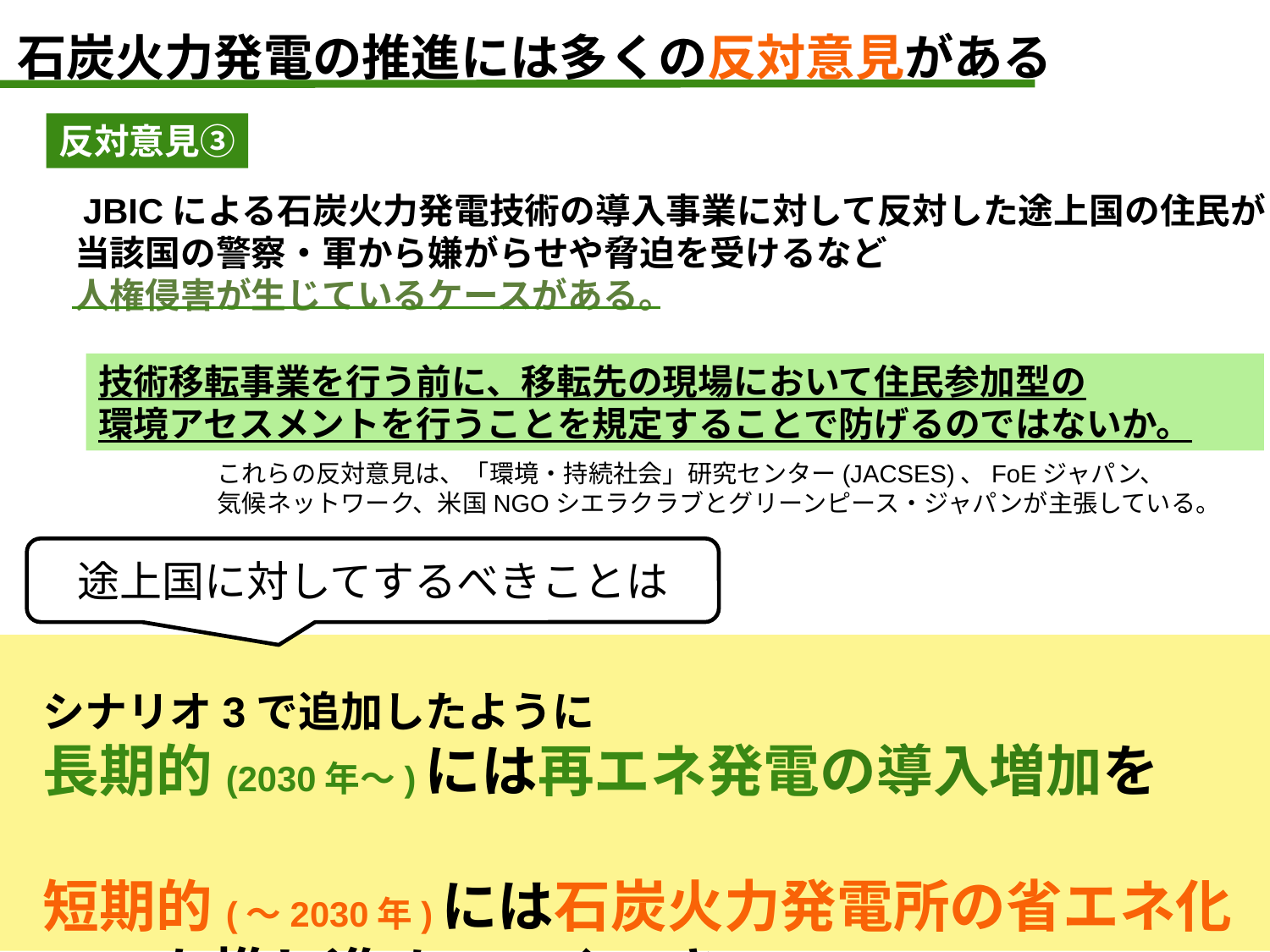

石炭火力発電の推進には多くの反対意見がある
反対意見③
　JBICによる石炭火力発電技術の導入事業に対して反対した途上国の住民が
　当該国の警察・軍から嫌がらせや脅迫を受けるなど
　人権侵害が生じているケースがある。
技術移転事業を行う前に、移転先の現場において住民参加型の
環境アセスメントを行うことを規定することで防げるのではないか。
これらの反対意見は、「環境・持続社会」研究センター(JACSES)、FoEジャパン、
気候ネットワーク、米国NGOシエラクラブとグリーンピース・ジャパンが主張している。
途上国に対してするべきことは
シナリオ3で追加したように
長期的(2030年～)には再エネ発電の導入増加を
短期的(～2030年)には石炭火力発電所の省エネ化　　を推し進めていくべき！
47